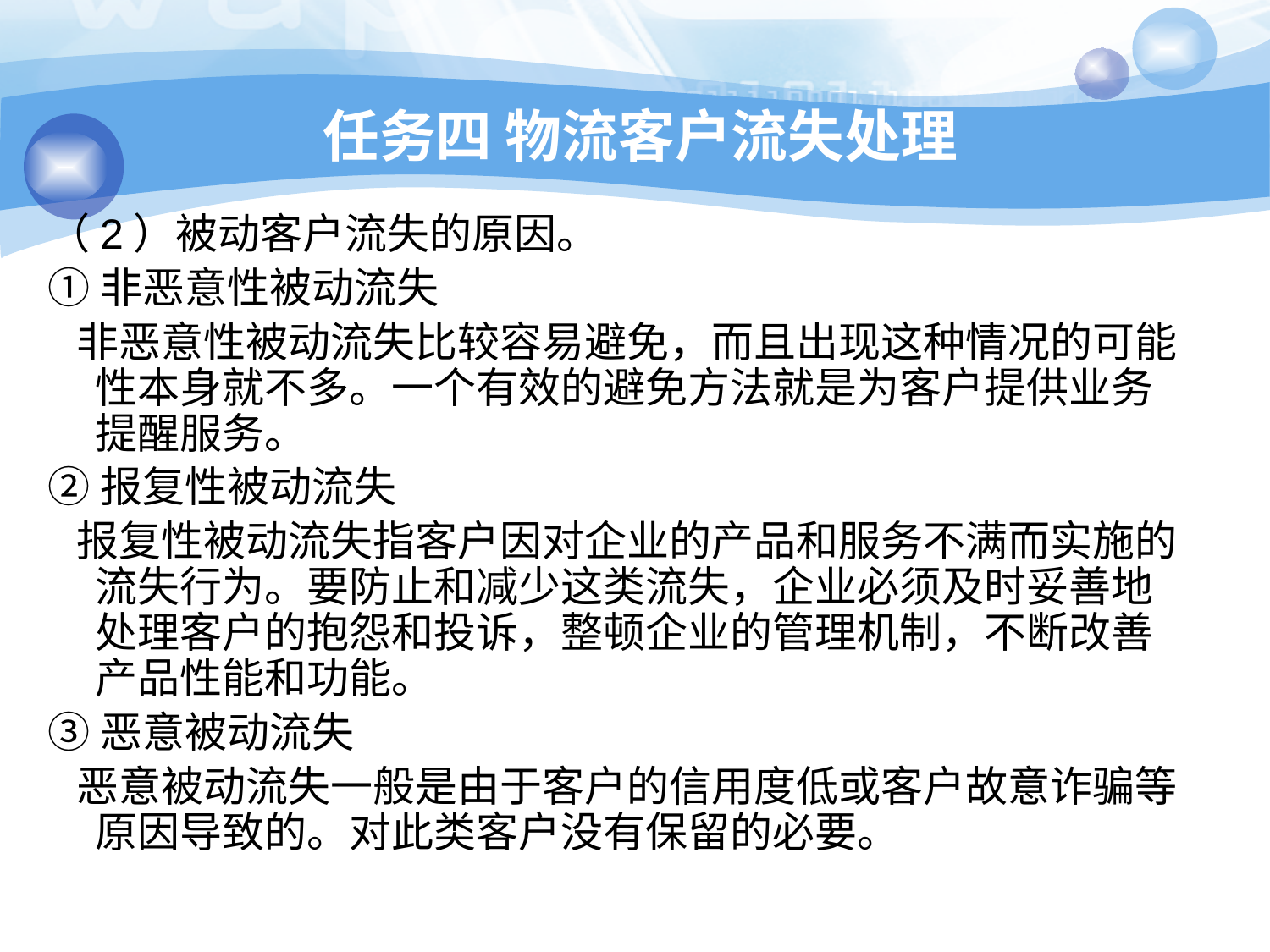

# 任务四 物流客户流失处理
（2）被动客户流失的原因。
①非恶意性被动流失
  非恶意性被动流失比较容易避免，而且出现这种情况的可能性本身就不多。一个有效的避免方法就是为客户提供业务提醒服务。
②报复性被动流失
  报复性被动流失指客户因对企业的产品和服务不满而实施的流失行为。要防止和减少这类流失，企业必须及时妥善地处理客户的抱怨和投诉，整顿企业的管理机制，不断改善产品性能和功能。
③恶意被动流失
  恶意被动流失一般是由于客户的信用度低或客户故意诈骗等原因导致的。对此类客户没有保留的必要。